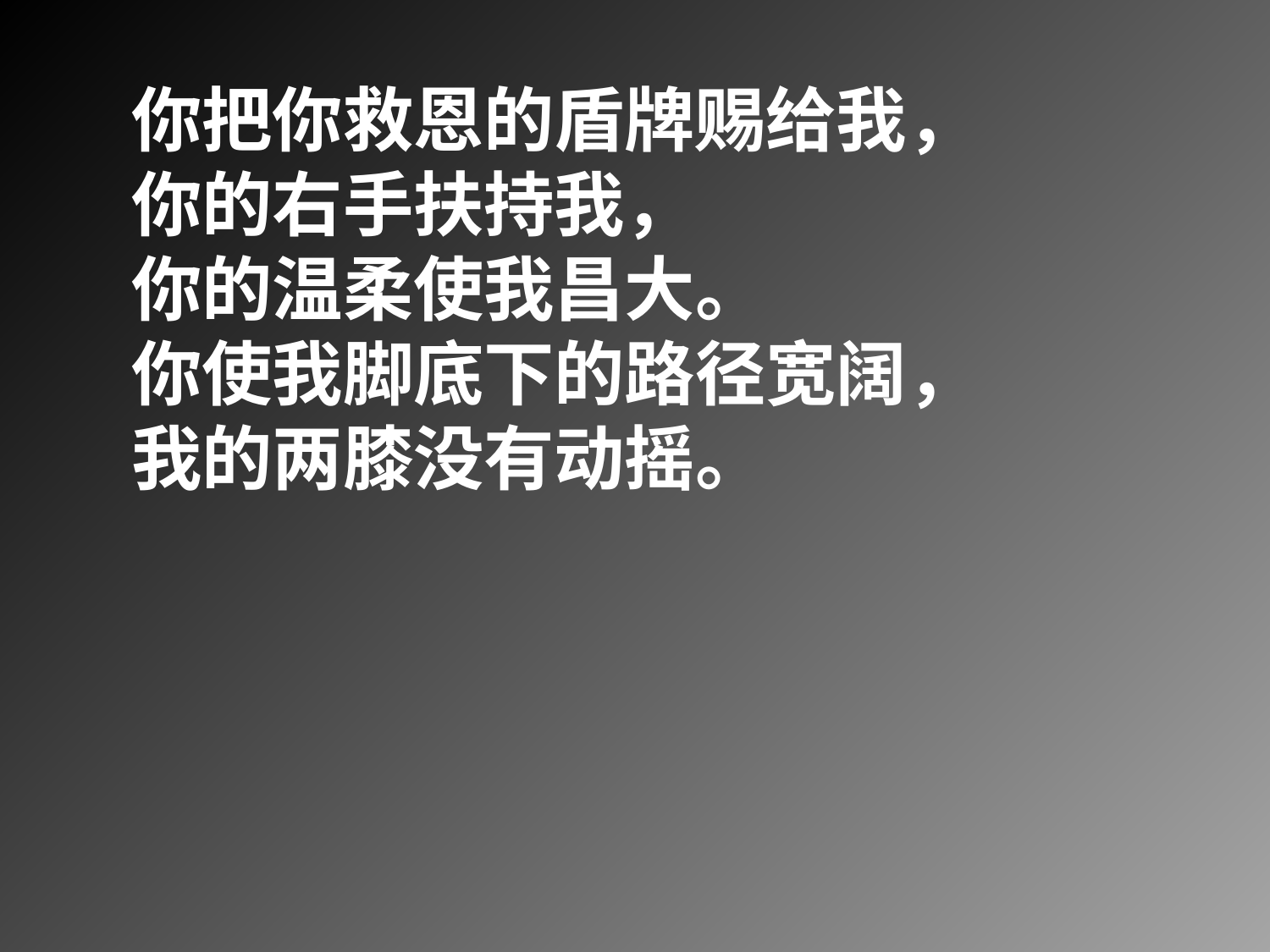

你把你救恩的盾牌赐给我，
你的右手扶持我，
你的温柔使我昌大。
你使我脚底下的路径宽阔，
我的两膝没有动摇。